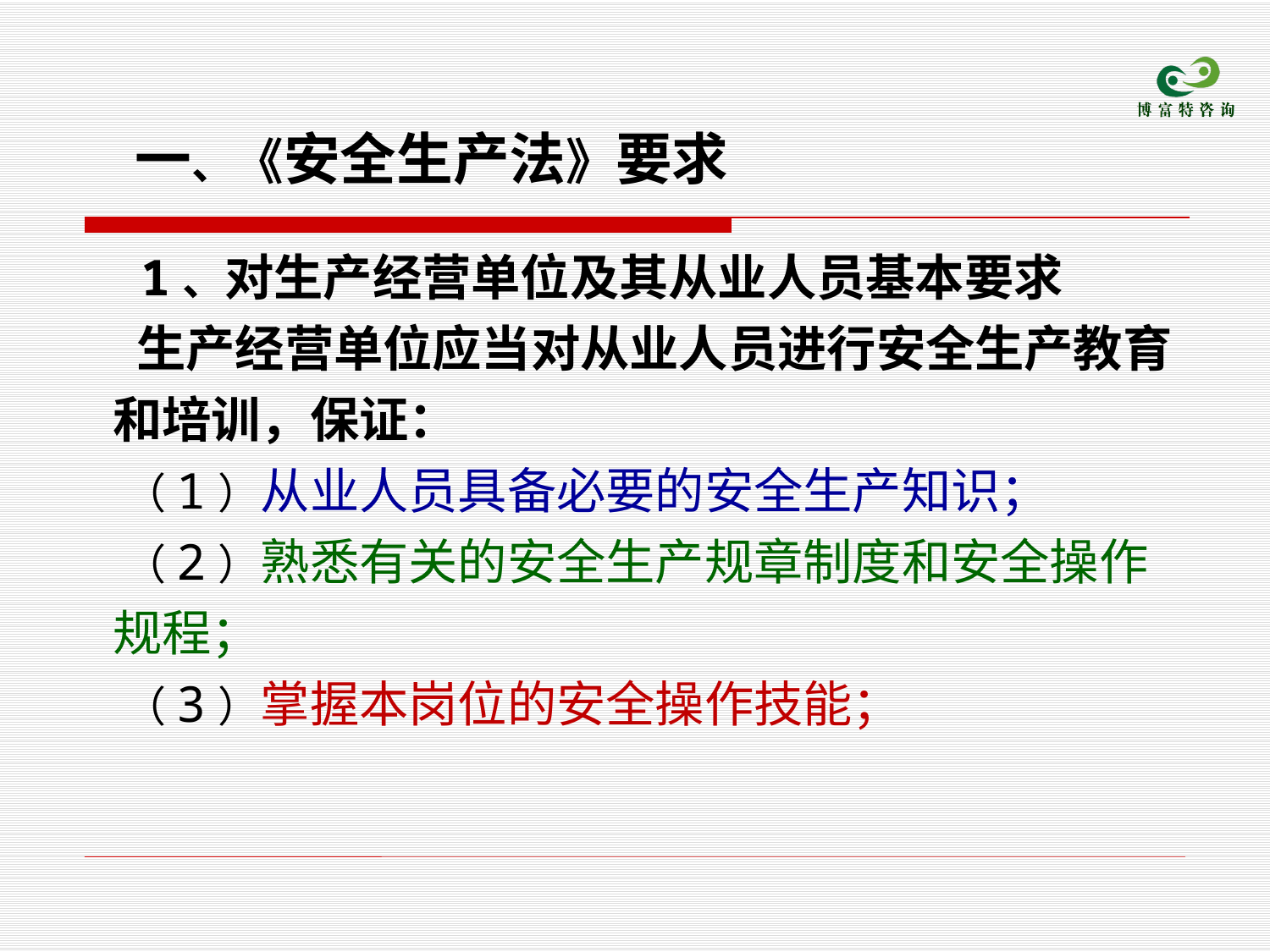

一、《安全生产法》要求
　      1、对生产经营单位及其从业人员基本要求
       生产经营单位应当对从业人员进行安全生产教育和培训，保证：
       （1）从业人员具备必要的安全生产知识；
       （2）熟悉有关的安全生产规章制度和安全操作规程；
       （3）掌握本岗位的安全操作技能；